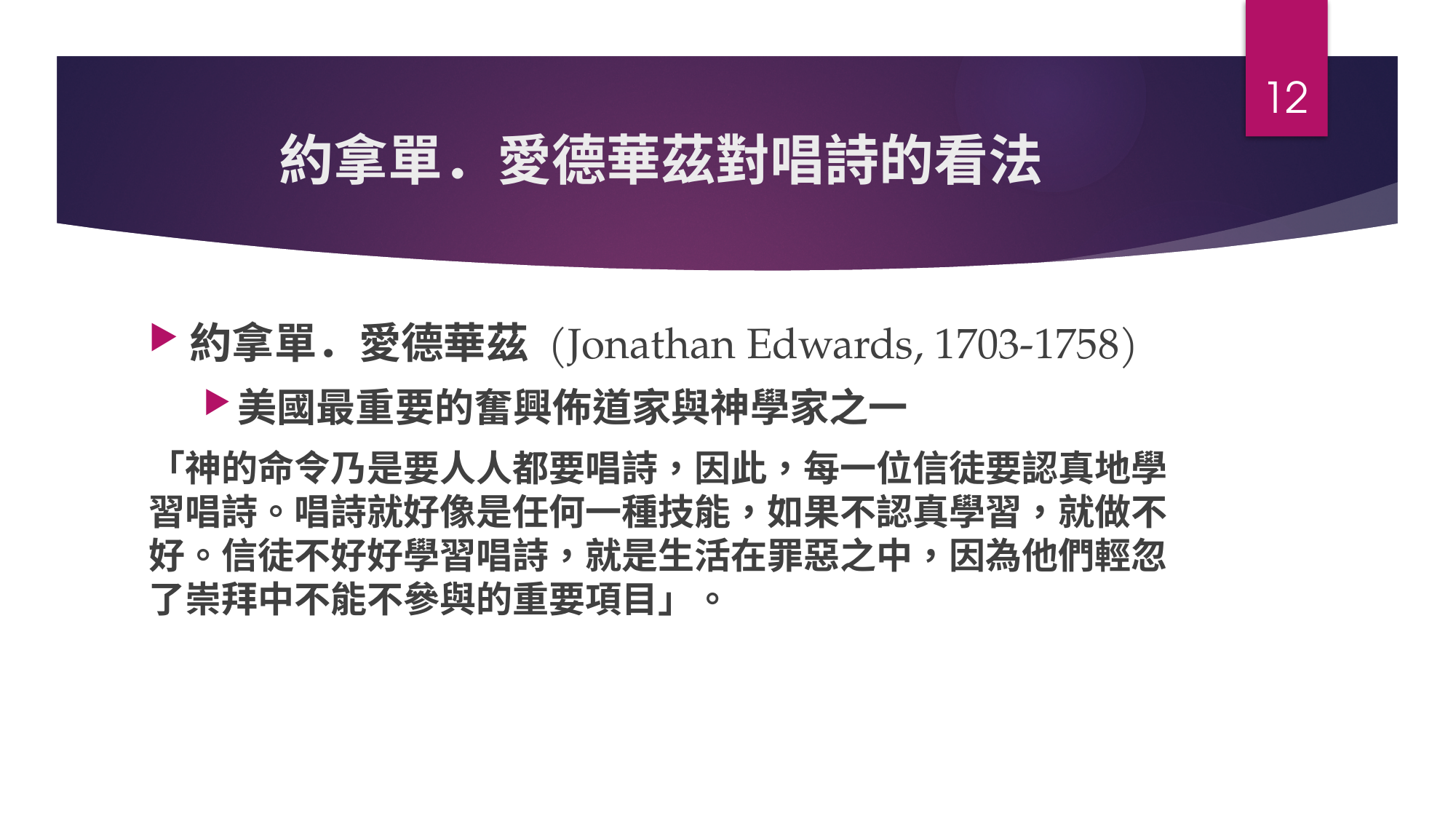

12
# 約拿單．愛德華茲對唱詩的看法
約拿單．愛德華茲 (Jonathan Edwards, 1703-1758)
美國最重要的奮興佈道家與神學家之一
「神的命令乃是要人人都要唱詩，因此，每一位信徒要認真地學習唱詩。唱詩就好像是任何一種技能，如果不認真學習，就做不好。信徒不好好學習唱詩，就是生活在罪惡之中，因為他們輕忽了崇拜中不能不參與的重要項目」。